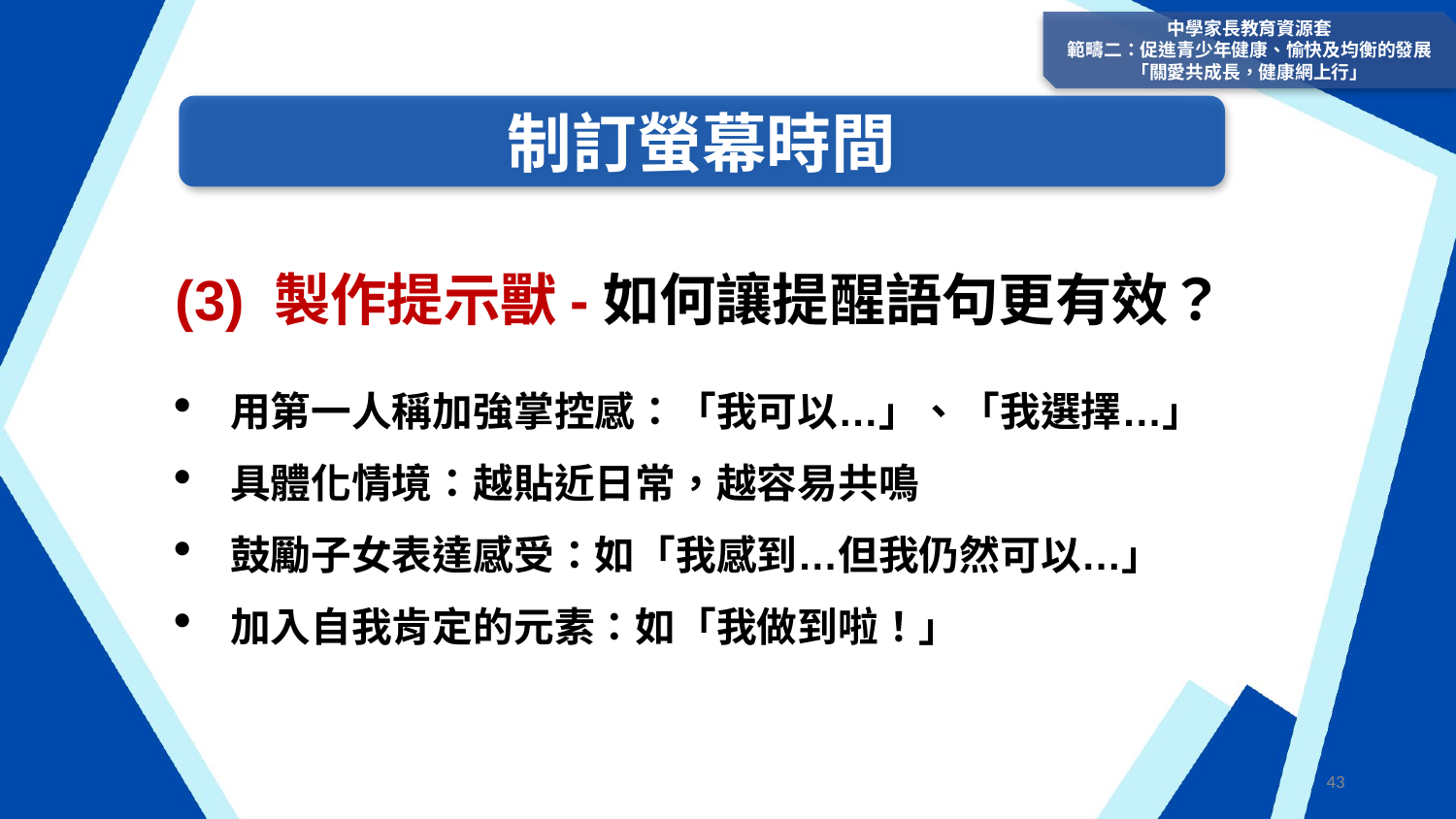

中學家長教育資源套
範疇二：促進青少年健康、愉快及均衡的發展
「關愛共成長，健康網上行」
制訂螢幕時間
(3) 製作提示獸-如何讓提醒語句更有效？
用第一人稱加強掌控感：「我可以…」、「我選擇…」
具體化情境：越貼近日常，越容易共鳴
鼓勵子女表達感受：如「我感到…但我仍然可以…」
加入自我肯定的元素：如「我做到啦！」
43